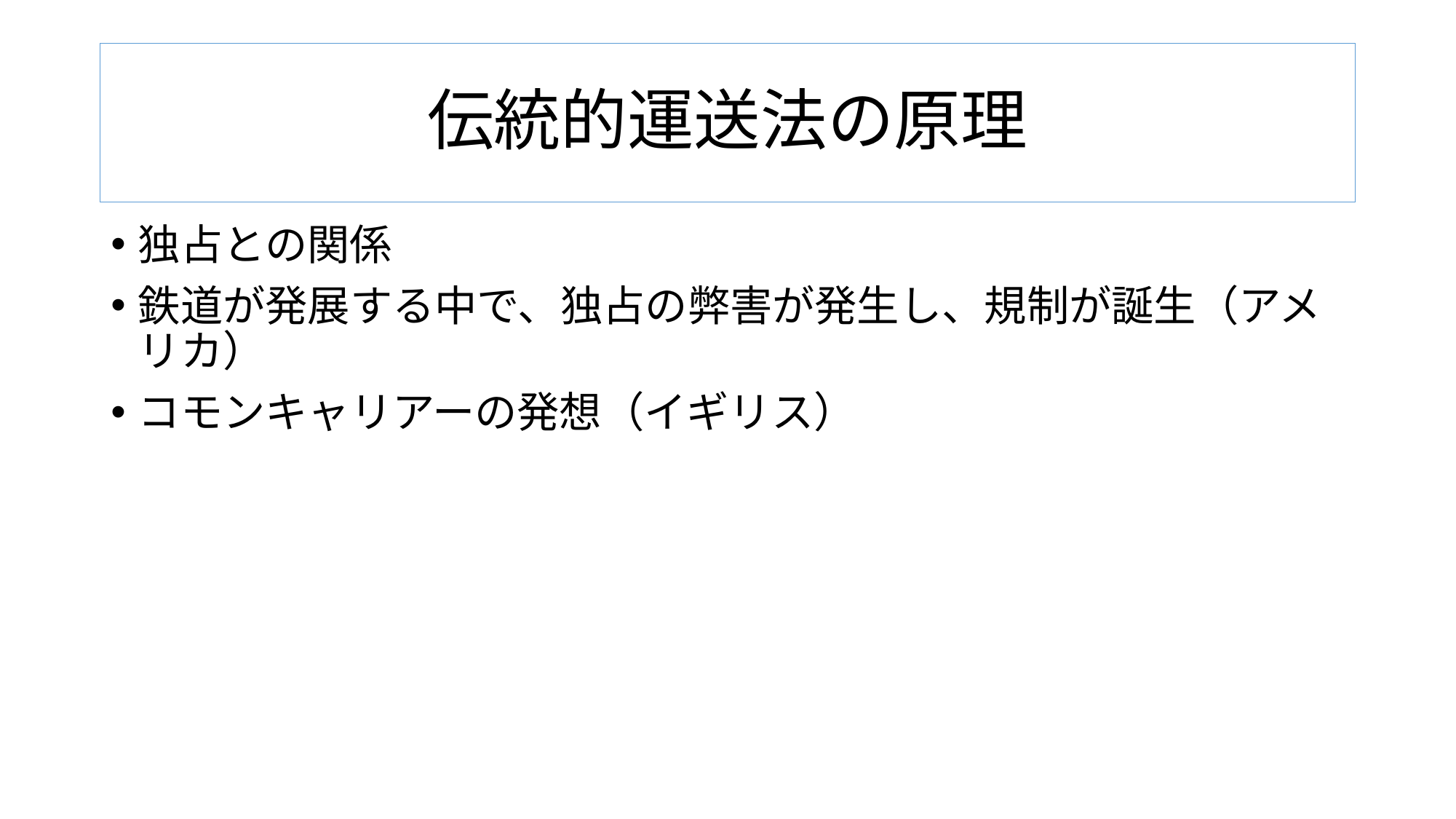

# 伝統的運送法の原理
独占との関係
鉄道が発展する中で、独占の弊害が発生し、規制が誕生（アメリカ）
コモンキャリアーの発想（イギリス）